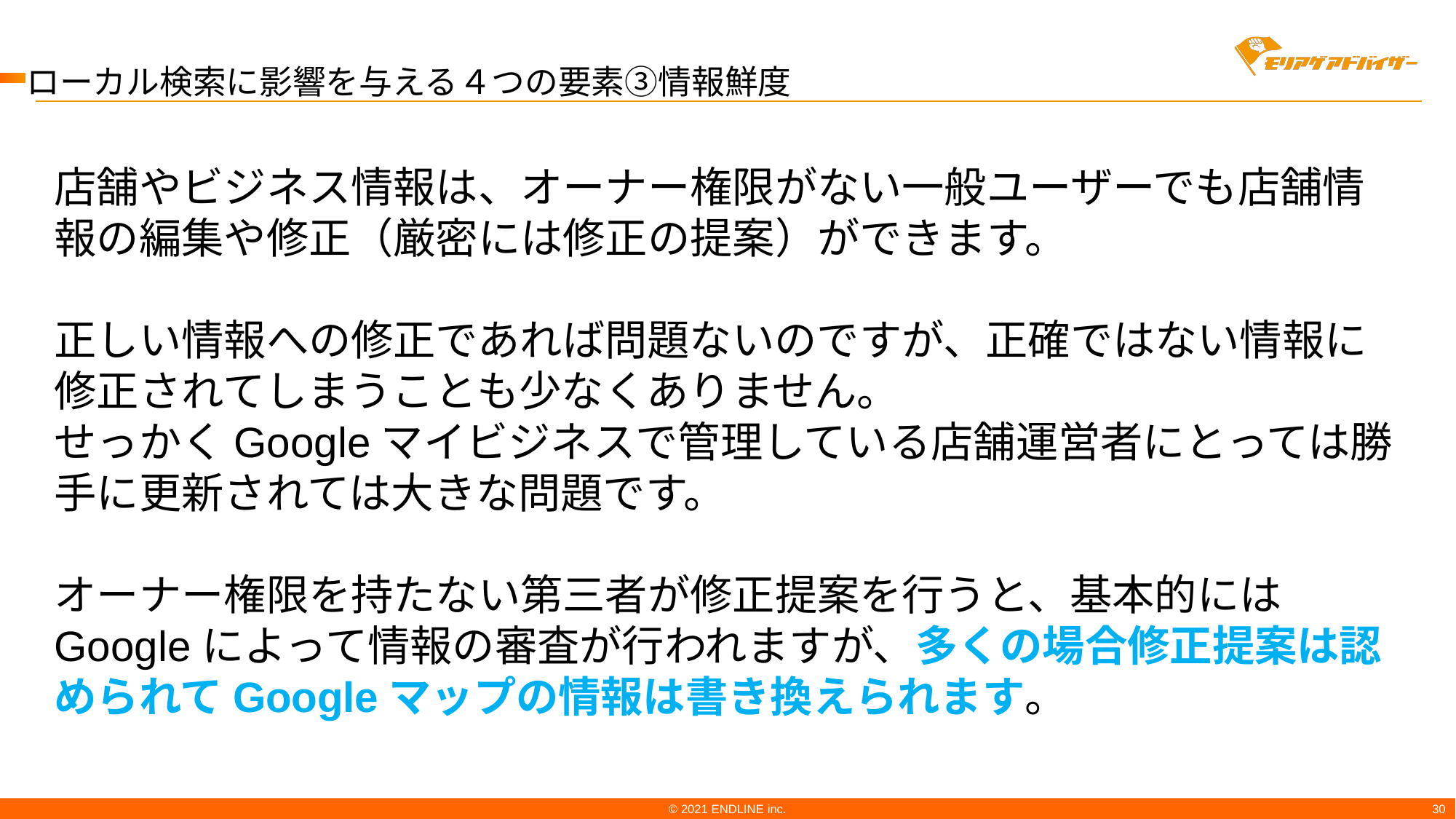

ローカル検索に影響を与える４つの要素③情報鮮度
店舗やビジネス情報は、オーナー権限がない一般ユーザーでも店舗情報の編集や修正（厳密には修正の提案）ができます。

正しい情報への修正であれば問題ないのですが、正確ではない情報に修正されてしまうことも少なくありません。
せっかくGoogleマイビジネスで管理している店舗運営者にとっては勝手に更新されては大きな問題です。

オーナー権限を持たない第三者が修正提案を行うと、基本的にはGoogleによって情報の審査が行われますが、多くの場合修正提案は認められてGoogleマップの情報は書き換えられます。